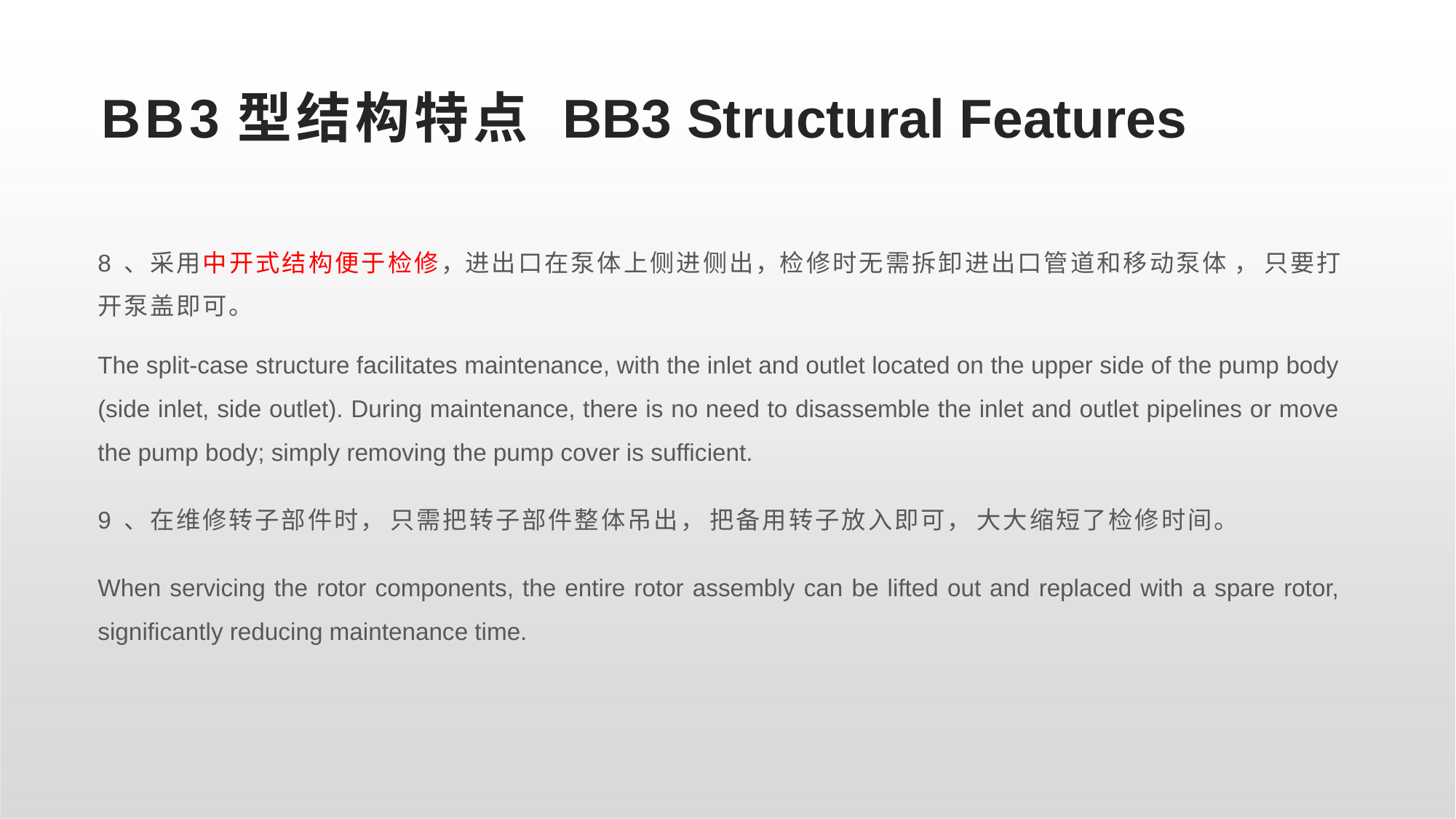

# BB3型结构特点 BB3 Structural Features
8 、采用中开式结构便于检修，进出口在泵体上侧进侧出，检修时无需拆卸进出口管道和移动泵体 ， 只要打开泵盖即可。
The split-case structure facilitates maintenance, with the inlet and outlet located on the upper side of the pump body (side inlet, side outlet). During maintenance, there is no need to disassemble the inlet and outlet pipelines or move the pump body; simply removing the pump cover is sufficient.
9 、在维修转子部件时， 只需把转子部件整体吊出， 把备用转子放入即可， 大大缩短了检修时间。
When servicing the rotor components, the entire rotor assembly can be lifted out and replaced with a spare rotor, significantly reducing maintenance time.